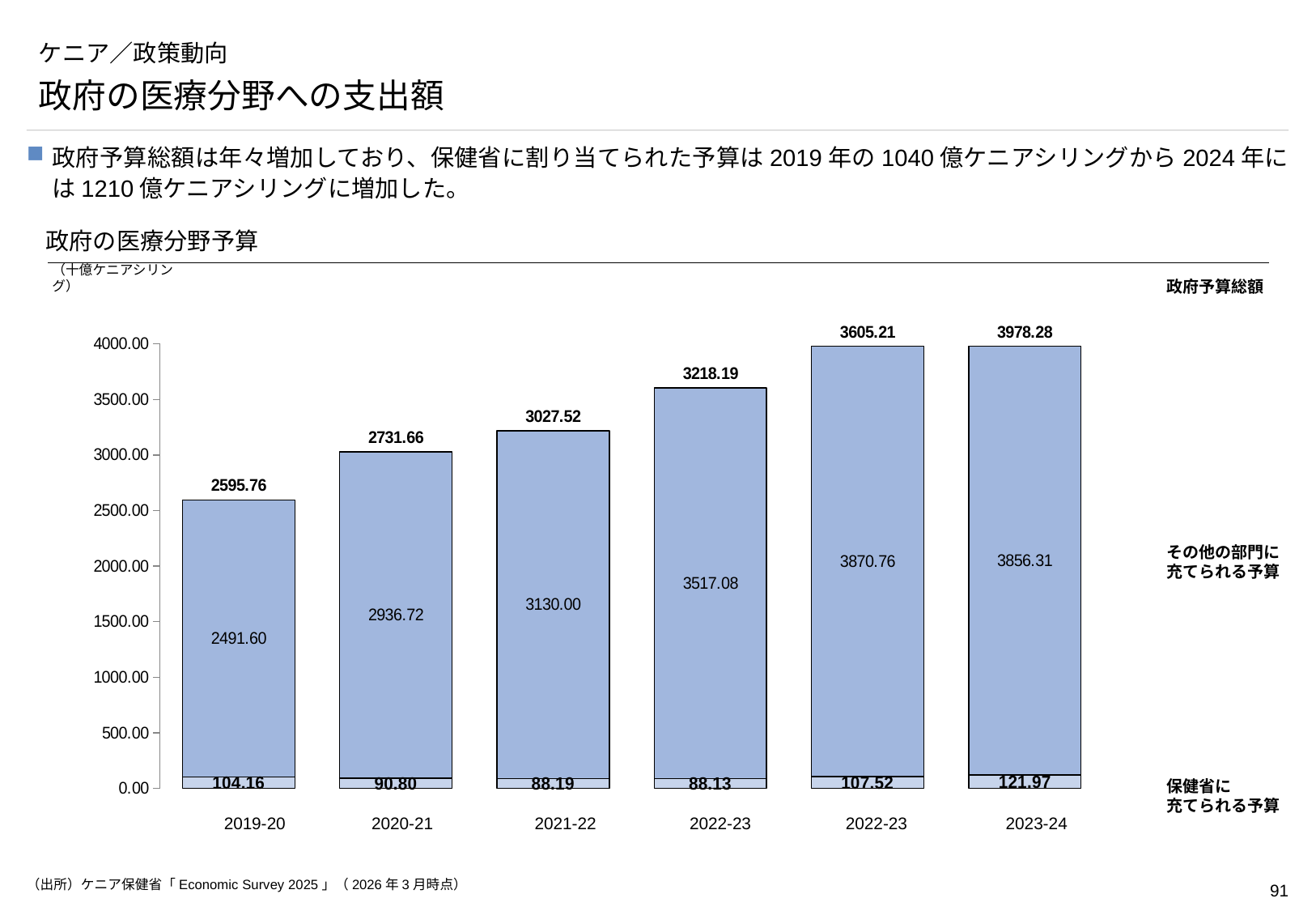

# ケニア／政策動向
政府の医療分野への支出額
政府予算総額は年々増加しており、保健省に割り当てられた予算は2019年の1040億ケニアシリングから2024年には1210億ケニアシリングに増加した。
政府の医療分野予算
政府予算総額
（十億ケニアシリング）

### Chart

| Category |  |  |  |
|---|---|---|---|
その他の部門に
充てられる予算
保健省に
充てられる予算
2019-20
2020-21
2021-22
2022-23
2022-23
2023-24
（出所）ケニア保健省「Economic Survey 2025」（2026年3月時点）